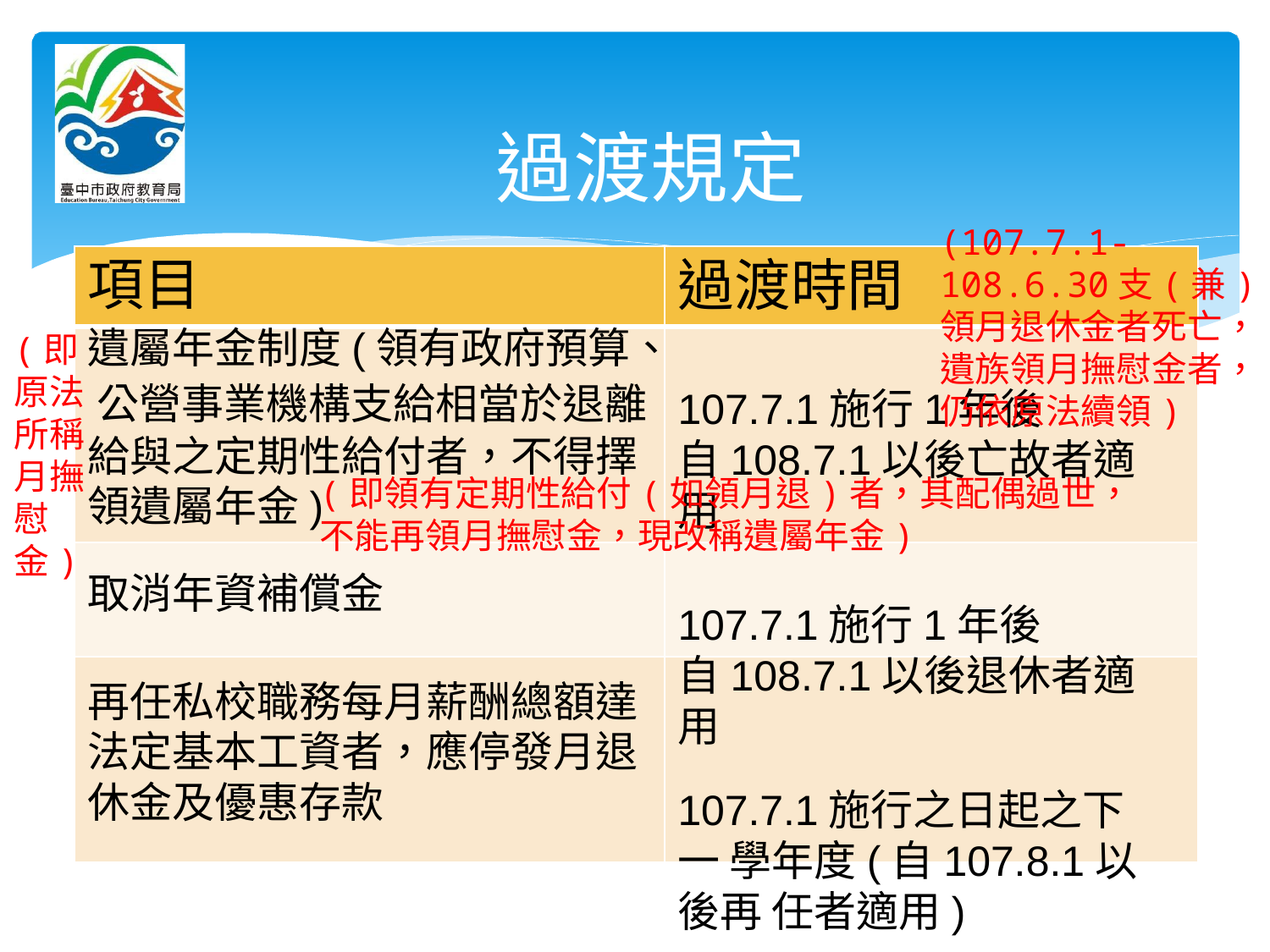

過渡規定
(107.7.1-108.6.30支(兼)領月退休金者死亡，遺族領月撫慰金者，仍依原法續領)
項目
遺屬年金制度(領有政府預算、 公營事業機構支給相當於退離
給與之定期性給付者，不得擇 領遺屬年金)

取消年資補償金

再任私校職務每月薪酬總額達 法定基本工資者，應停發月退 休金及優惠存款

過渡時間

107.7.1施行1年後
自108.7.1以後亡故者適用

107.7.1施行1年後
自108.7.1以後退休者適用

107.7.1施行之日起之下一 學年度(自107.8.1以後再 任者適用)
(即原法所稱月撫慰金)

(即領有定期性給付(如領月退)者，其配偶過世，不能再領月撫慰金，現改稱遺屬年金)